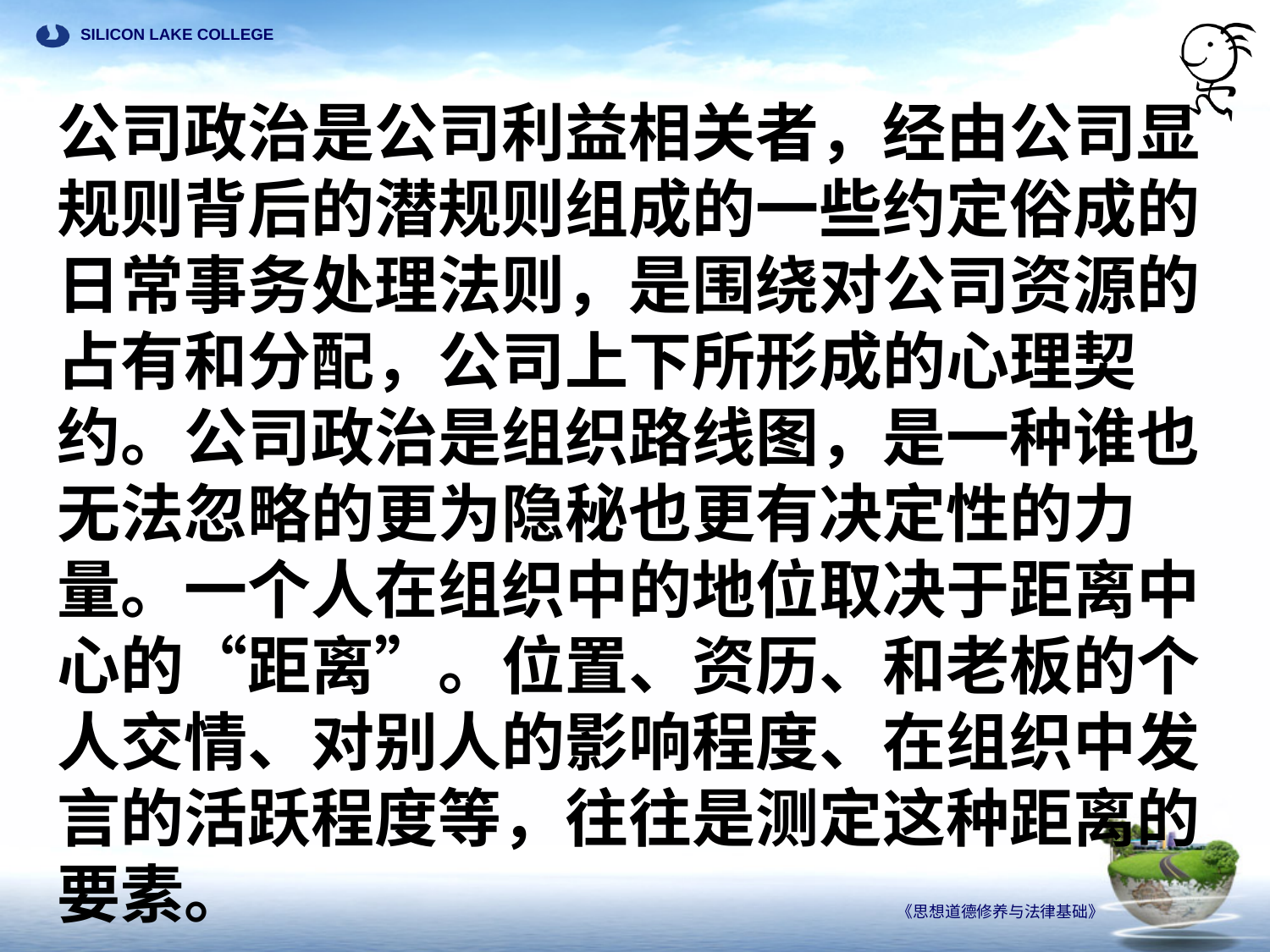

#
公司政治是公司利益相关者，经由公司显规则背后的潜规则组成的一些约定俗成的日常事务处理法则，是围绕对公司资源的占有和分配，公司上下所形成的心理契约。公司政治是组织路线图，是一种谁也无法忽略的更为隐秘也更有决定性的力量。一个人在组织中的地位取决于距离中心的“距离”。位置、资历、和老板的个人交情、对别人的影响程度、在组织中发言的活跃程度等，往往是测定这种距离的要素。